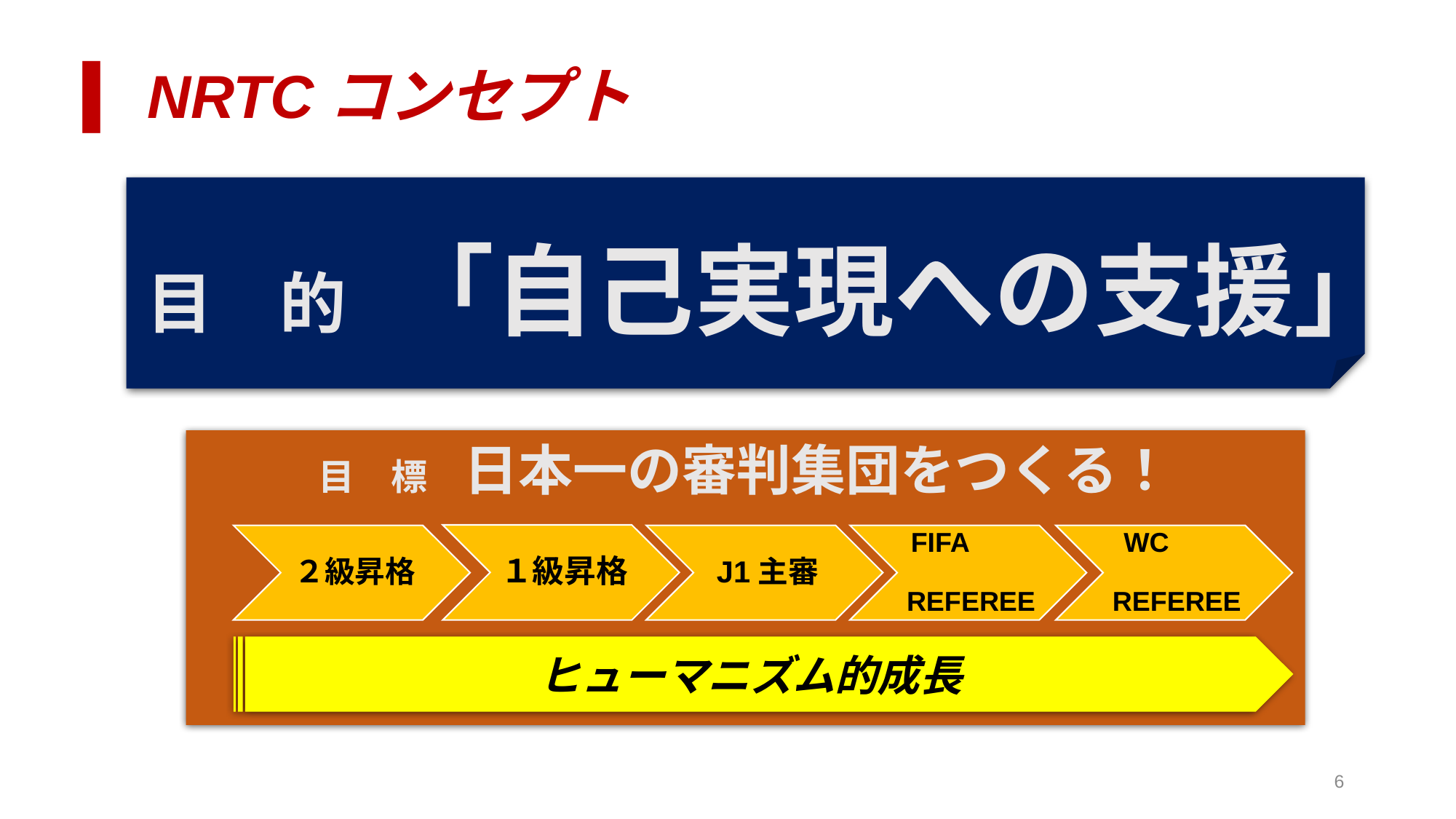

# ▍ NRTCコンセプト
目　的　　｢自己実現への支援｣
目　標　日本一の審判集団をつくる！

２級昇格
１級昇格
J1主審
FIFA　　　　　　REFEREE
WC　　　REFEREE
ヒューマニズム的成長
6